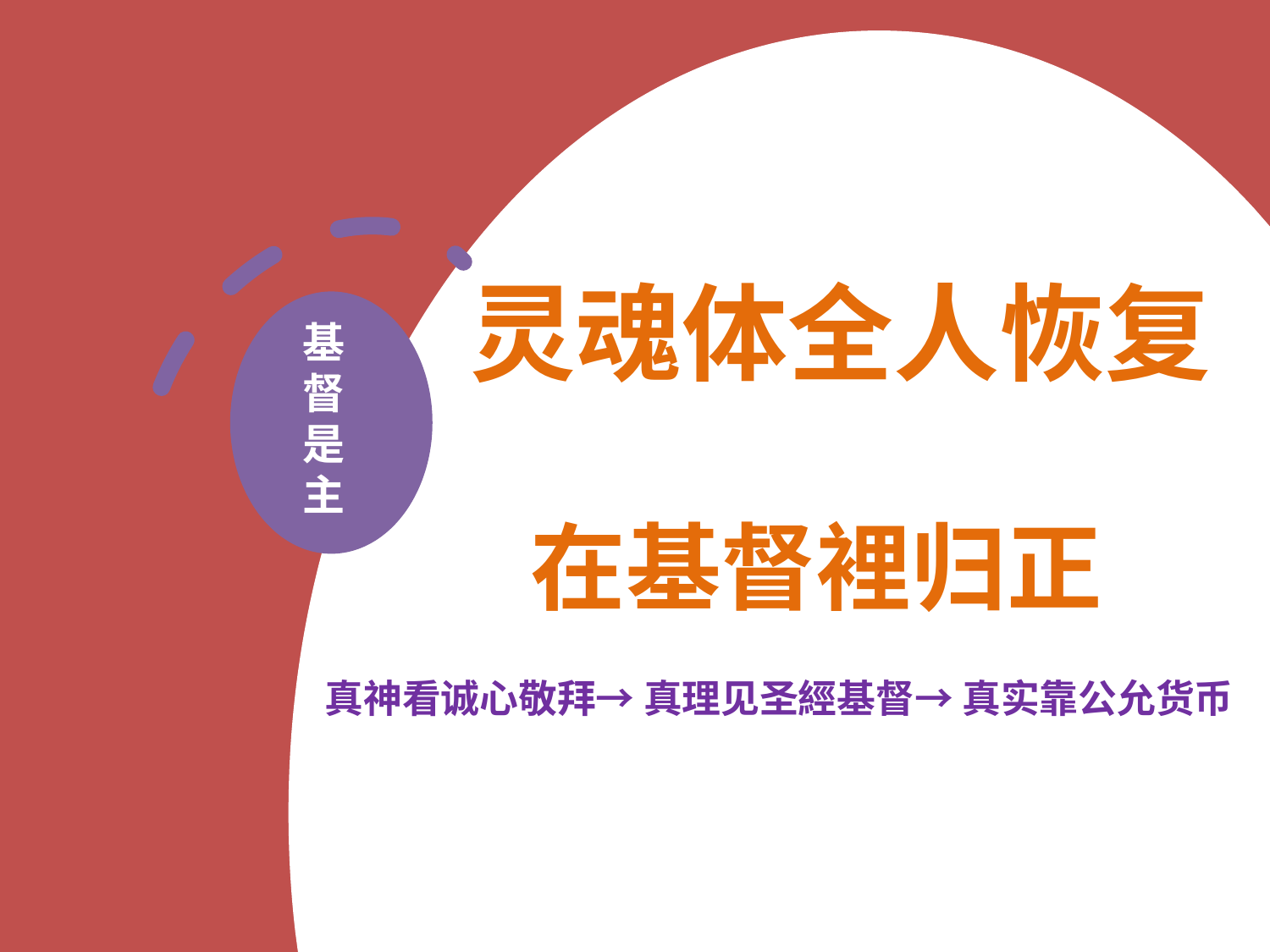

# 灵魂体全人恢复 在基督裡归正

基
督
是
主
真神看诚心敬拜→ 真理见圣經基督→ 真实靠公允货币